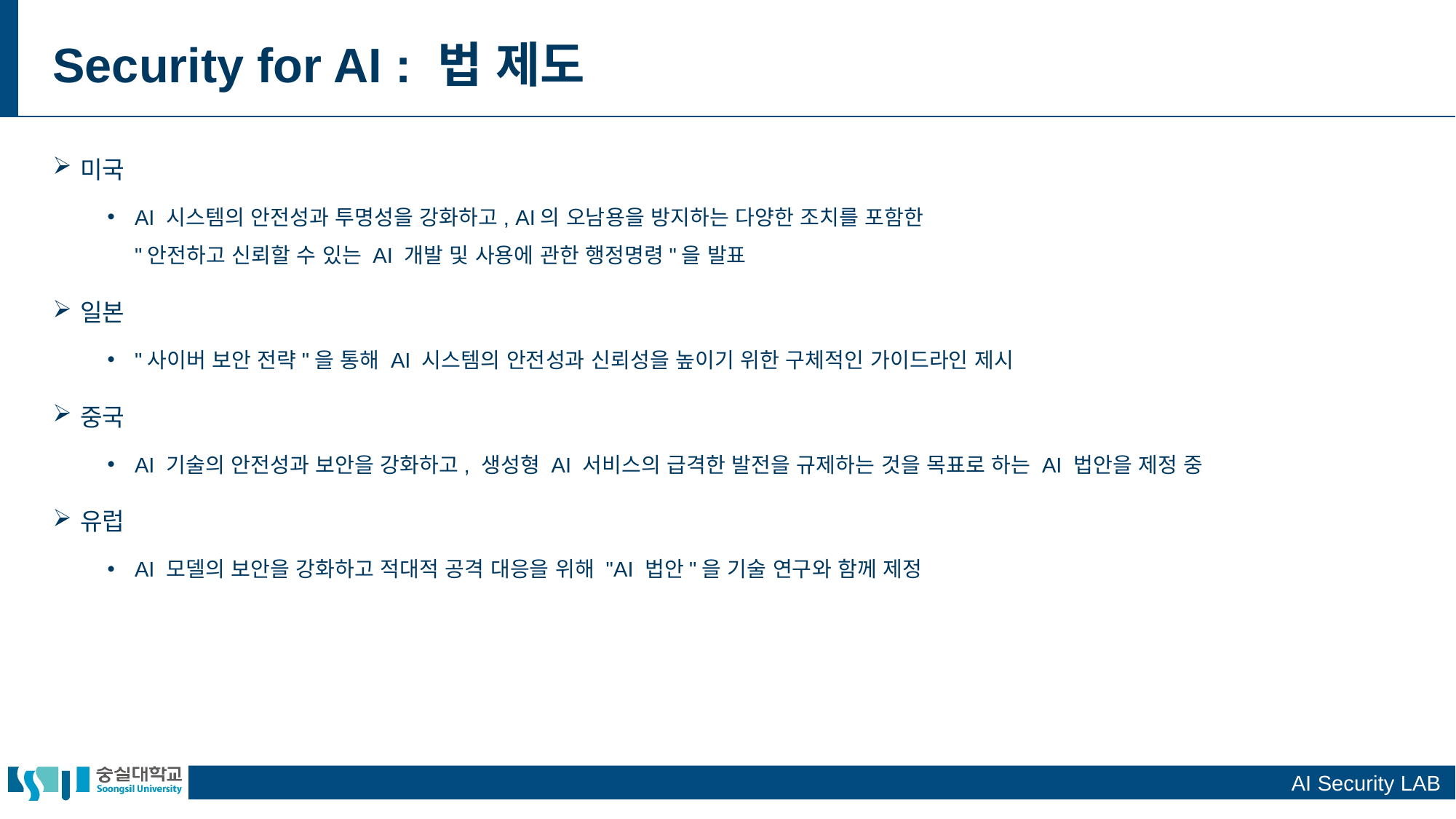

Security for AI : 법 제도
미국
AI 시스템의 안전성과 투명성을 강화하고, AI의 오남용을 방지하는 다양한 조치를 포함한
"안전하고 신뢰할 수 있는 AI 개발 및 사용에 관한 행정명령"을 발표
일본
"사이버 보안 전략"을 통해 AI 시스템의 안전성과 신뢰성을 높이기 위한 구체적인 가이드라인 제시
중국
AI 기술의 안전성과 보안을 강화하고, 생성형 AI 서비스의 급격한 발전을 규제하는 것을 목표로 하는 AI 법안을 제정 중
유럽
AI 모델의 보안을 강화하고 적대적 공격 대응을 위해 "AI 법안"을 기술 연구와 함께 제정